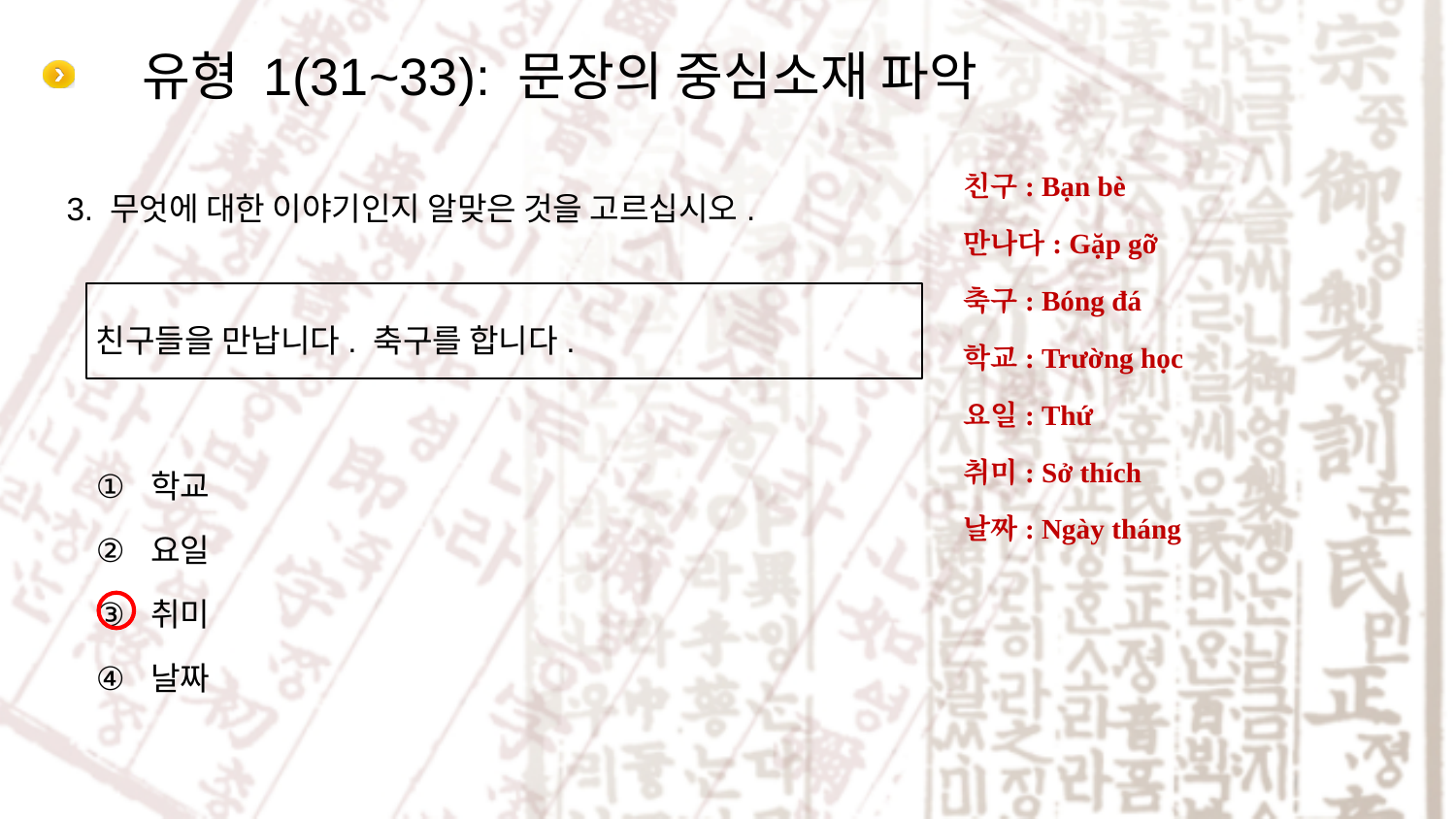

# 유형 1(31~33): 문장의 중심소재 파악
친구: Bạn bè
만나다: Gặp gỡ
축구: Bóng đá
학교: Trường học
요일: Thứ
취미: Sở thích
날짜: Ngày tháng
3. 무엇에 대한 이야기인지 알맞은 것을 고르십시오.
친구들을 만납니다. 축구를 합니다.
학교
요일
취미
날짜